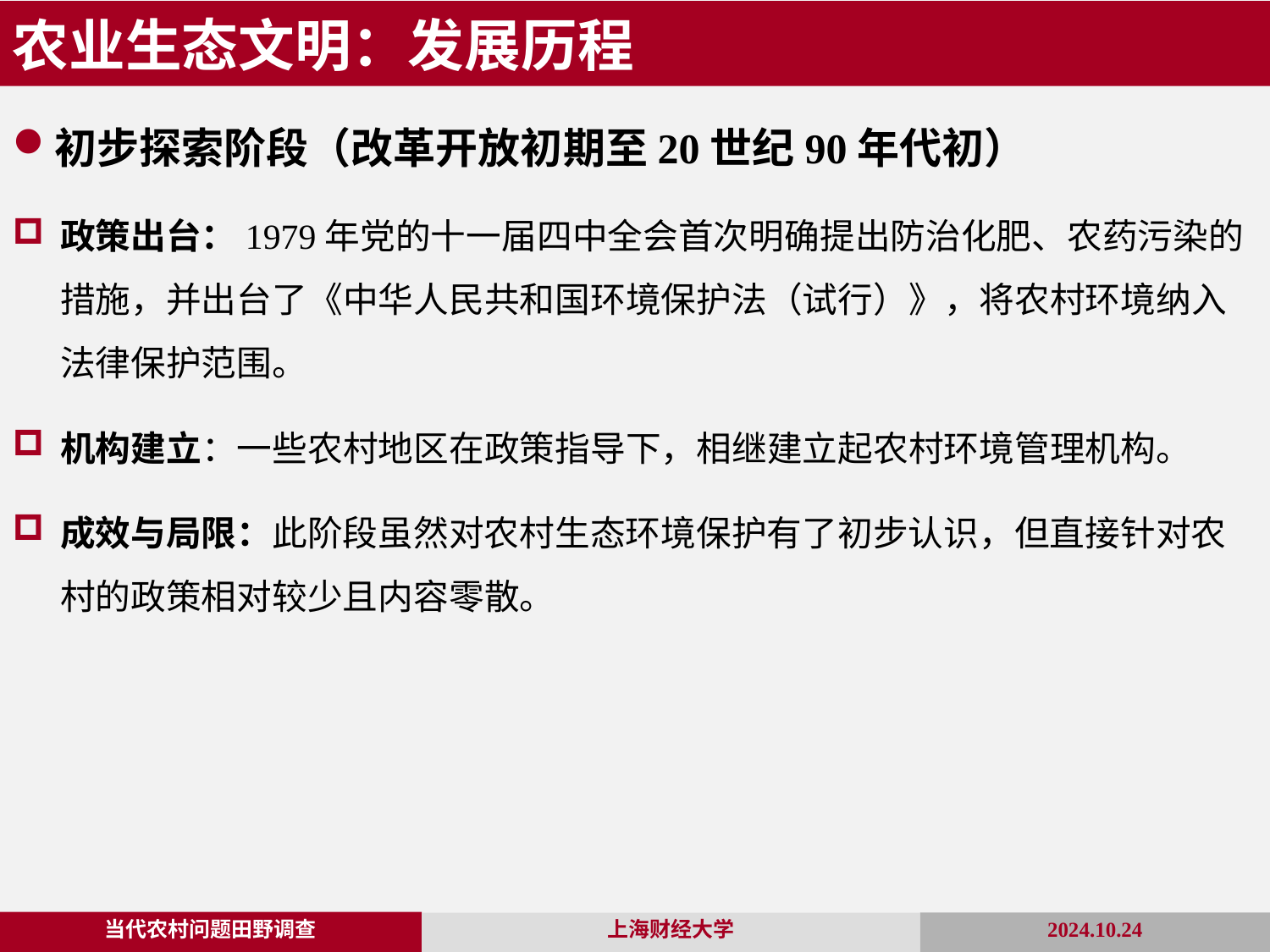

农业生态文明：发展历程
初步探索阶段（改革开放初期至20世纪90年代初）
政策出台：1979年党的十一届四中全会首次明确提出防治化肥、农药污染的措施，并出台了《中华人民共和国环境保护法（试行）》，将农村环境纳入法律保护范围。
机构建立：一些农村地区在政策指导下，相继建立起农村环境管理机构。
成效与局限：此阶段虽然对农村生态环境保护有了初步认识，但直接针对农村的政策相对较少且内容零散。
当代农村问题田野调查
2024.10.24
上海财经大学